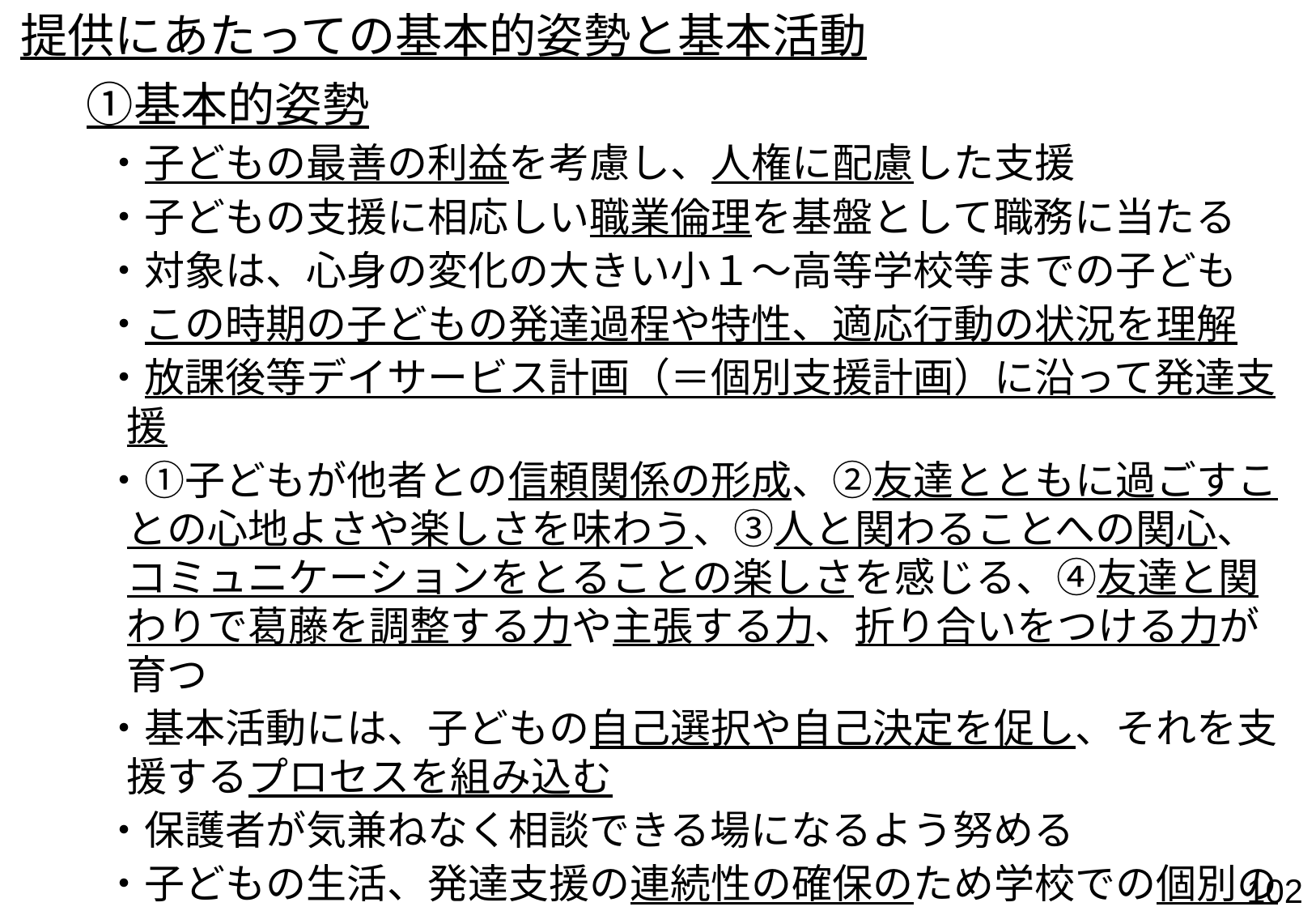

提供にあたっての基本的姿勢と基本活動
　 ①基本的姿勢
・子どもの最善の利益を考慮し、人権に配慮した支援
・子どもの支援に相応しい職業倫理を基盤として職務に当たる
・対象は、心身の変化の大きい小１～高等学校等までの子ども
・この時期の子どもの発達過程や特性、適応行動の状況を理解
・放課後等デイサービス計画（＝個別支援計画）に沿って発達支援
・①子どもが他者との信頼関係の形成、②友達とともに過ごすことの心地よさや楽しさを味わう、③人と関わることへの関心、コミュニケーションをとることの楽しさを感じる、④友達と関わりで葛藤を調整する力や主張する力、折り合いをつける力が育つ
・基本活動には、子どもの自己選択や自己決定を促し、それを支援するプロセスを組み込む
・保護者が気兼ねなく相談できる場になるよう努める
・子どもの生活、発達支援の連続性の確保のため学校での個別の教育支援計画等と放課後等デイサービス計画の連動等積極的な連携
・本人の気持ちに寄り添って支援

102